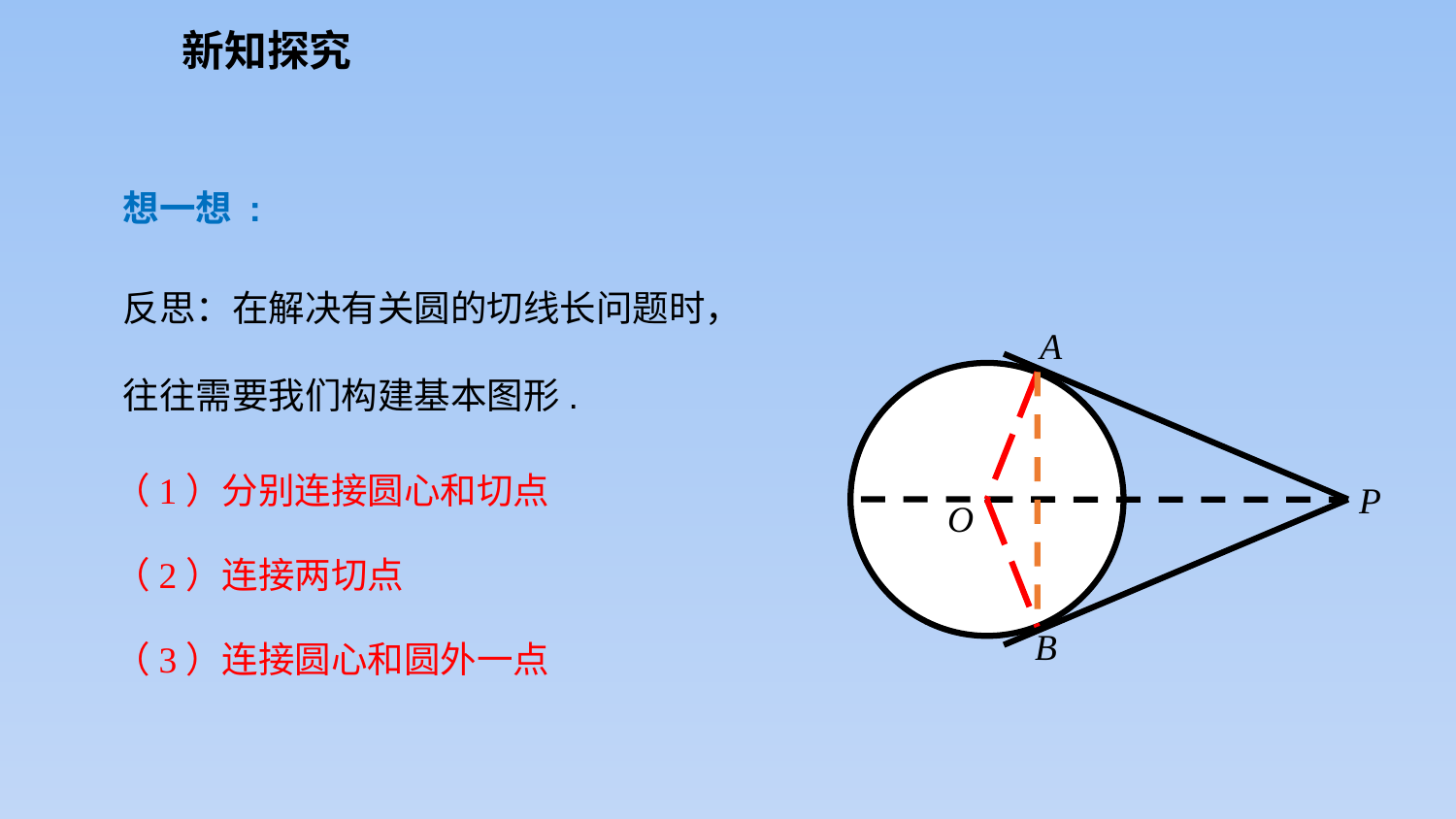

新知探究
想一想 :
反思：在解决有关圆的切线长问题时，往往需要我们构建基本图形.
A

（1）分别连接圆心和切点
.
P
O

（2）连接两切点
（3）连接圆心和圆外一点
B